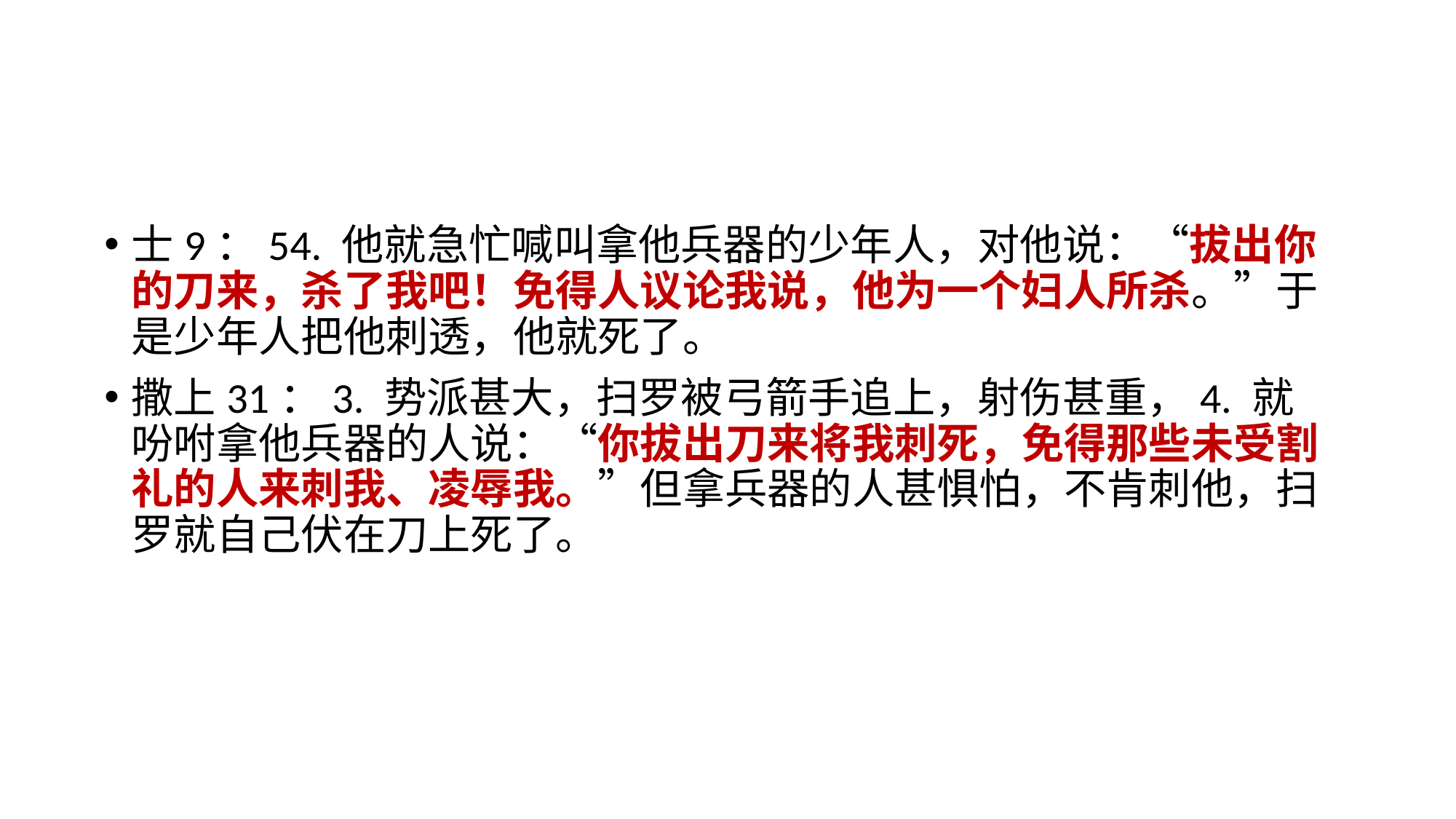

士9：54. 他就急忙喊叫拿他兵器的少年人，对他说：“拔出你的刀来，杀了我吧！免得人议论我说，他为一个妇人所杀。”于是少年人把他刺透，他就死了。
撒上31：3. 势派甚大，扫罗被弓箭手追上，射伤甚重，4. 就吩咐拿他兵器的人说：“你拔出刀来将我刺死，免得那些未受割礼的人来刺我、凌辱我。”但拿兵器的人甚惧怕，不肯刺他，扫罗就自己伏在刀上死了。